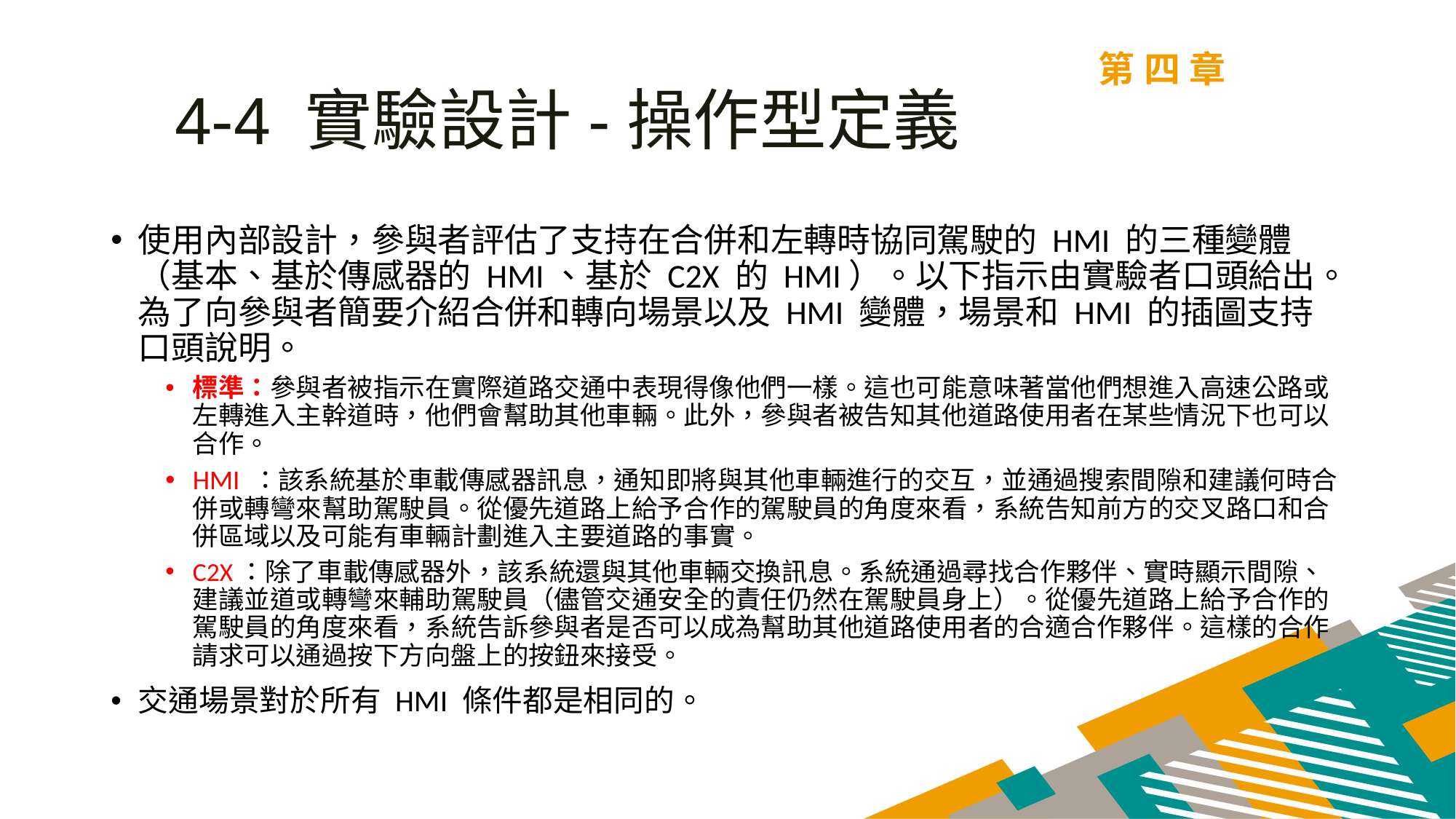

第四章
4-4 實驗設計-操作型定義
使用內部設計，參與者評估了支持在合併和左轉時協同駕駛的 HMI 的三種變體（基本、基於傳感器的 HMI、基於 C2X 的 HMI）。以下指示由實驗者口頭給出。為了向參與者簡要介紹合併和轉向場景以及 HMI 變體，場景和 HMI 的插圖支持口頭說明。
標準：參與者被指示在實際道路交通中表現得像他們一樣。這也可能意味著當他們想進入高速公路或左轉進入主幹道時，他們會幫助其他車輛。此外，參與者被告知其他道路使用者在某些情況下也可以合作。
HMI ：該系統基於車載傳感器訊息，通知即將與其他車輛進行的交互，並通過搜索間隙和建議何時合併或轉彎來幫助駕駛員。從優先道路上給予合作的駕駛員的角度來看，系統告知前方的交叉路口和合併區域以及可能有車輛計劃進入主要道路的事實。
C2X：除了車載傳感器外，該系統還與其他車輛交換訊息。系統通過尋找合作夥伴、實時顯示間隙、建議並道或轉彎來輔助駕駛員（儘管交通安全的責任仍然在駕駛員身上）。從優先道路上給予合作的駕駛員的角度來看，系統告訴參與者是否可以成為幫助其他道路使用者的合適合作夥伴。這樣的合作請求可以通過按下方向盤上的按鈕來接受。
交通場景對於所有 HMI 條件都是相同的。